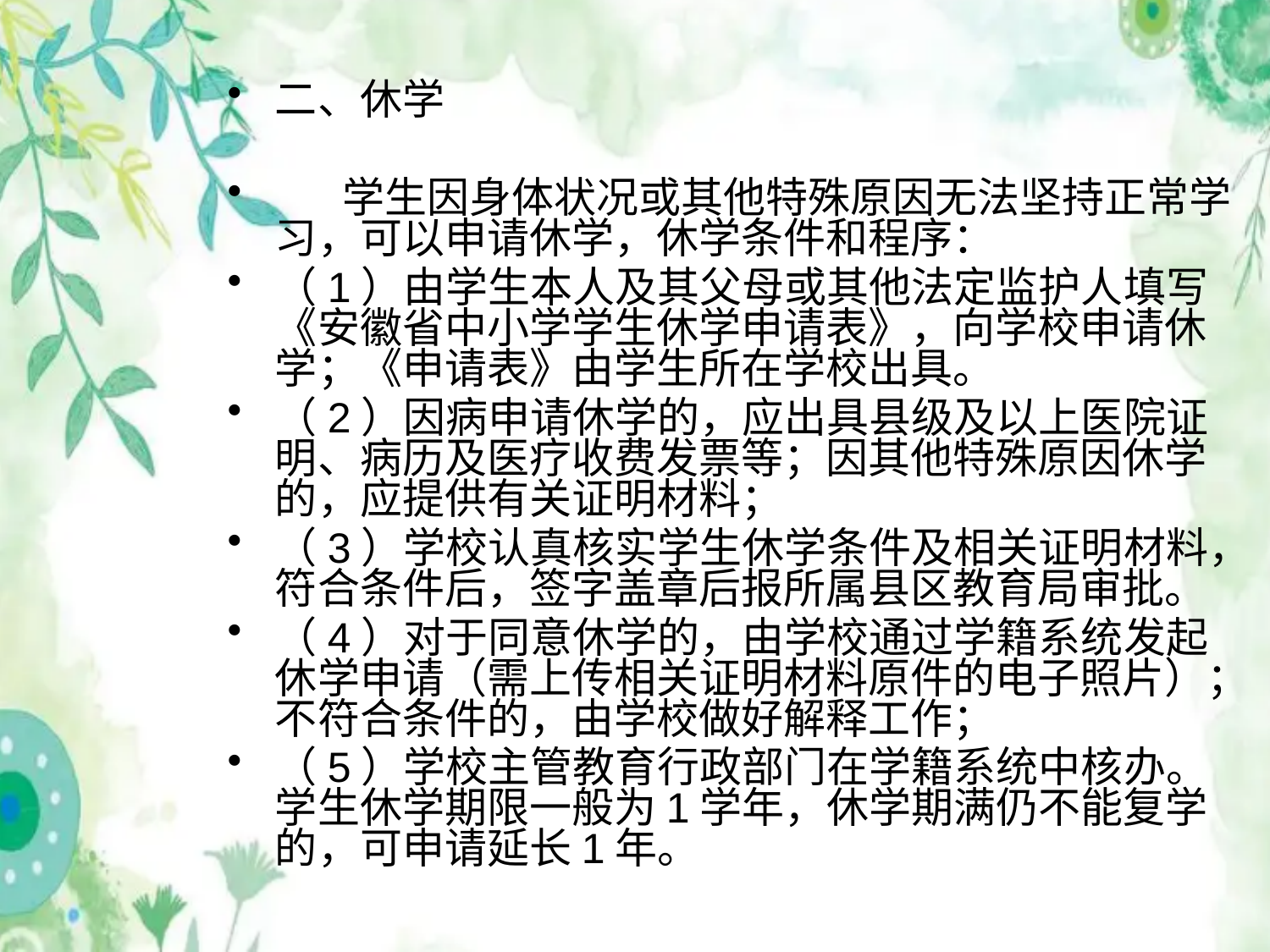

二、休学

      学生因身体状况或其他特殊原因无法坚持正常学习，可以申请休学，休学条件和程序：
（1）由学生本人及其父母或其他法定监护人填写《安徽省中小学学生休学申请表》，向学校申请休学；《申请表》由学生所在学校出具。
（2）因病申请休学的，应出具县级及以上医院证明、病历及医疗收费发票等；因其他特殊原因休学的，应提供有关证明材料；
（3）学校认真核实学生休学条件及相关证明材料，符合条件后，签字盖章后报所属县区教育局审批。
（4）对于同意休学的，由学校通过学籍系统发起休学申请（需上传相关证明材料原件的电子照片）；不符合条件的，由学校做好解释工作；
（5）学校主管教育行政部门在学籍系统中核办。学生休学期限一般为1学年，休学期满仍不能复学的，可申请延长1年。